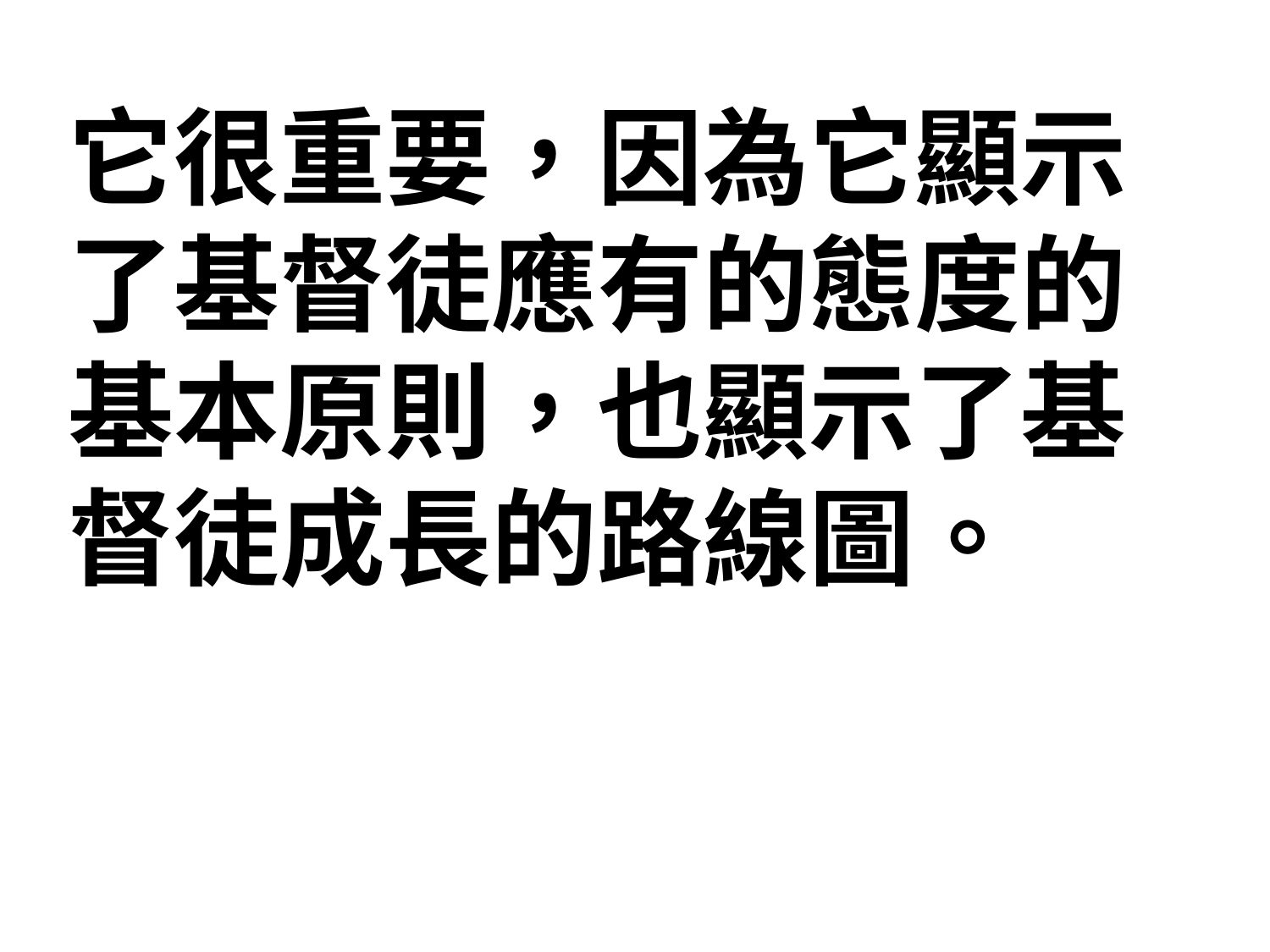

它很重要，因為它顯示了基督徒應有的態度的基本原則，也顯示了基督徒成長的路線圖。